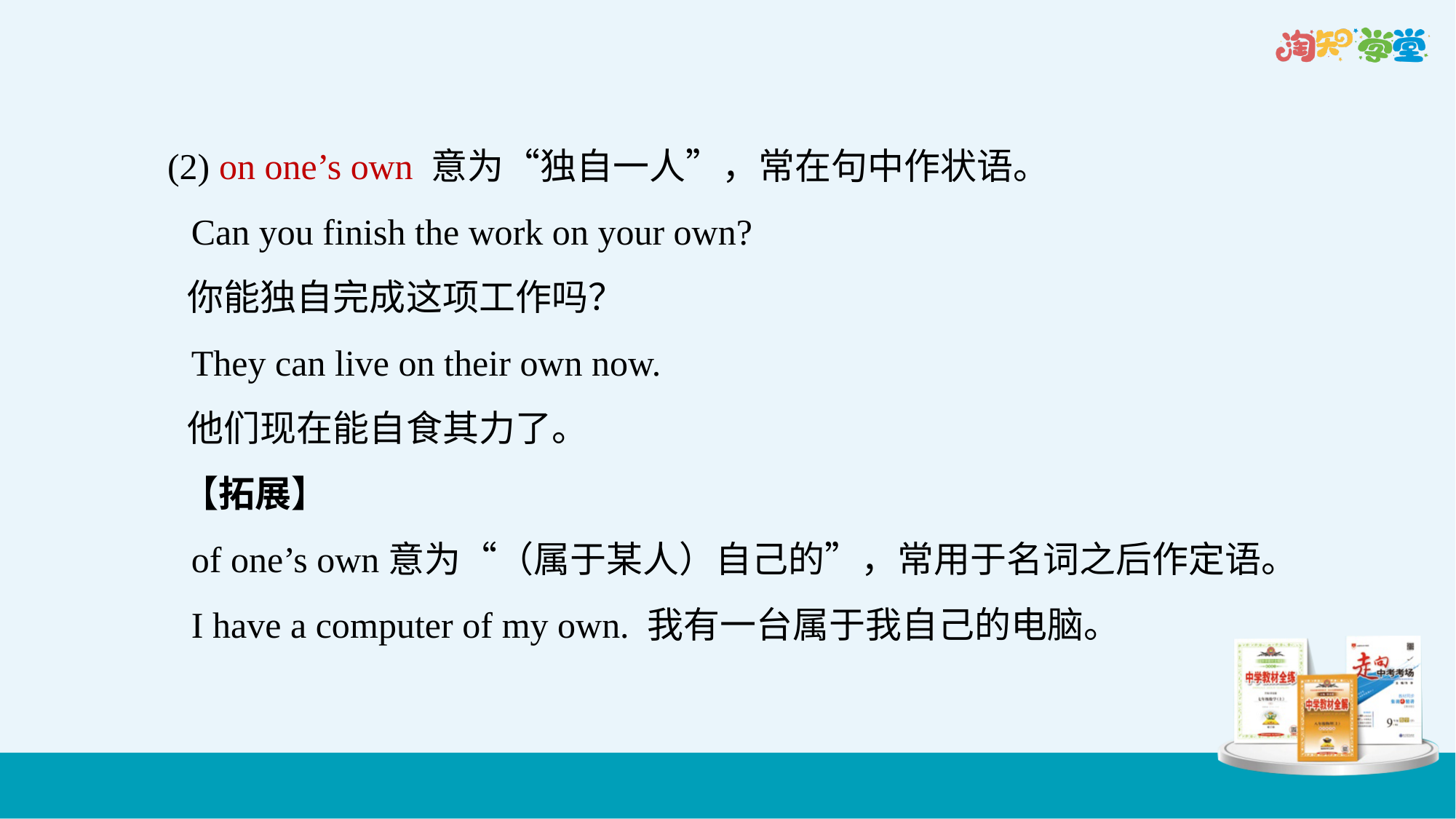

(2) on one’s own 意为“独自一人”，常在句中作状语。
　  Can you finish the work on your own?
      你能独自完成这项工作吗？
　  They can live on their own now.
      他们现在能自食其力了。
　  【拓展】
　  of one’s own意为“（属于某人）自己的”，常用于名词之后作定语。
　  I have a computer of my own. 我有一台属于我自己的电脑。